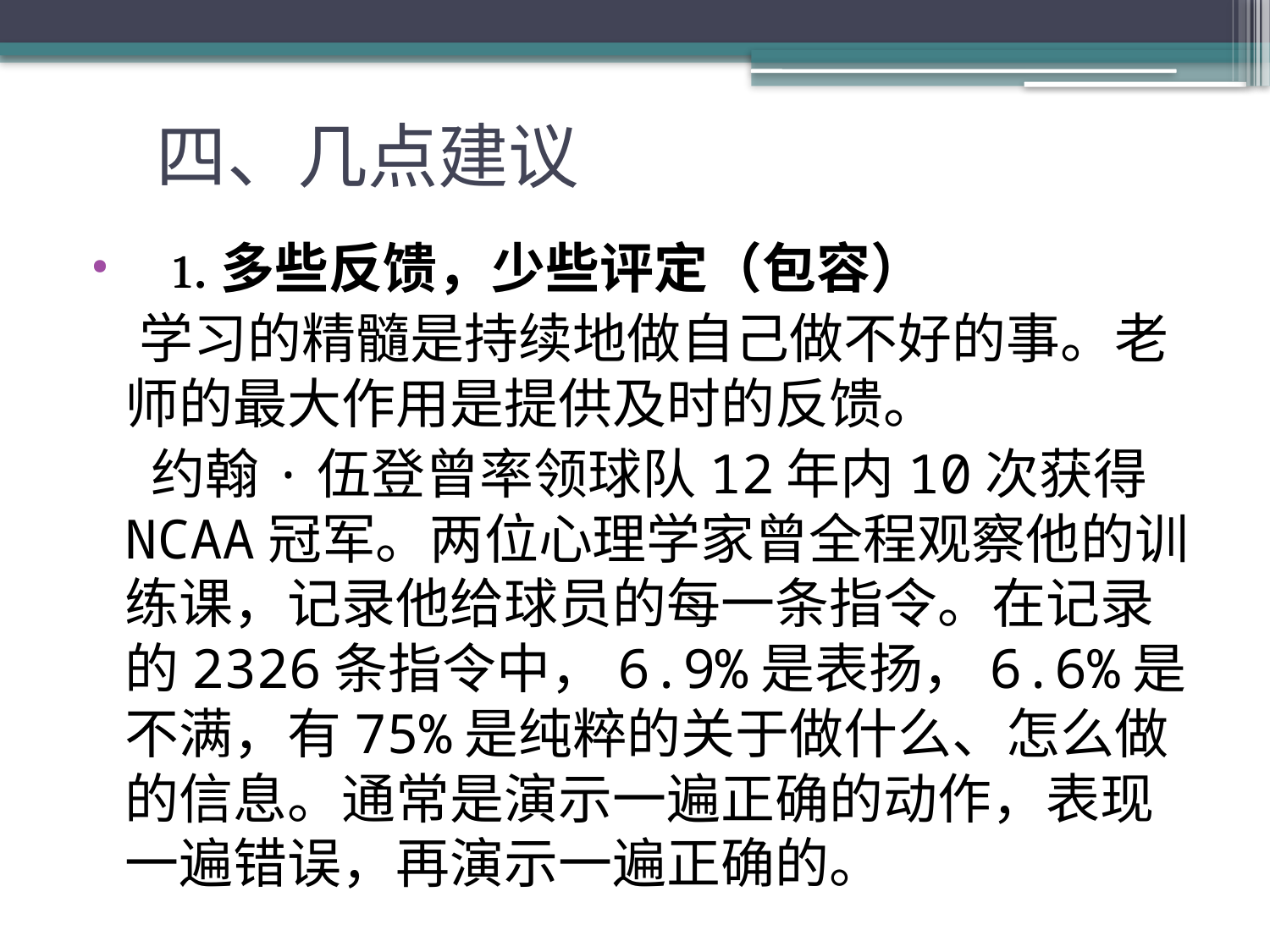

# 四、几点建议
    1.多些反馈，少些评定（包容）
   学习的精髓是持续地做自己做不好的事。老师的最大作用是提供及时的反馈。
    约翰·伍登曾率领球队12年内10次获得NCAA冠军。两位心理学家曾全程观察他的训练课，记录他给球员的每一条指令。在记录的2326条指令中，6.9%是表扬，6.6%是不满，有75%是纯粹的关于做什么、怎么做的信息。通常是演示一遍正确的动作，表现一遍错误，再演示一遍正确的。